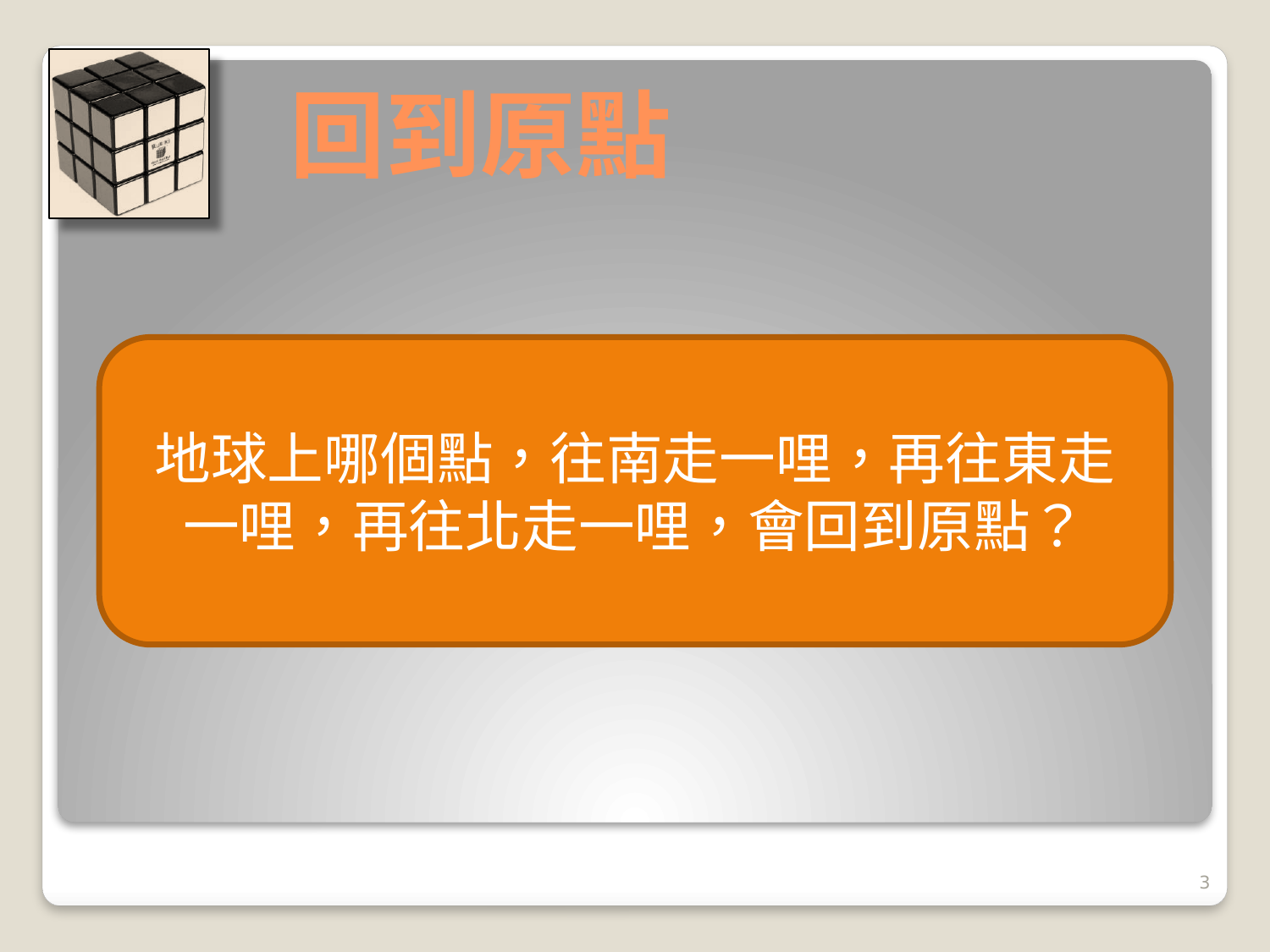

# 回到原點
地球上哪個點，往南走一哩，再往東走一哩，再往北走一哩，會回到原點？
3